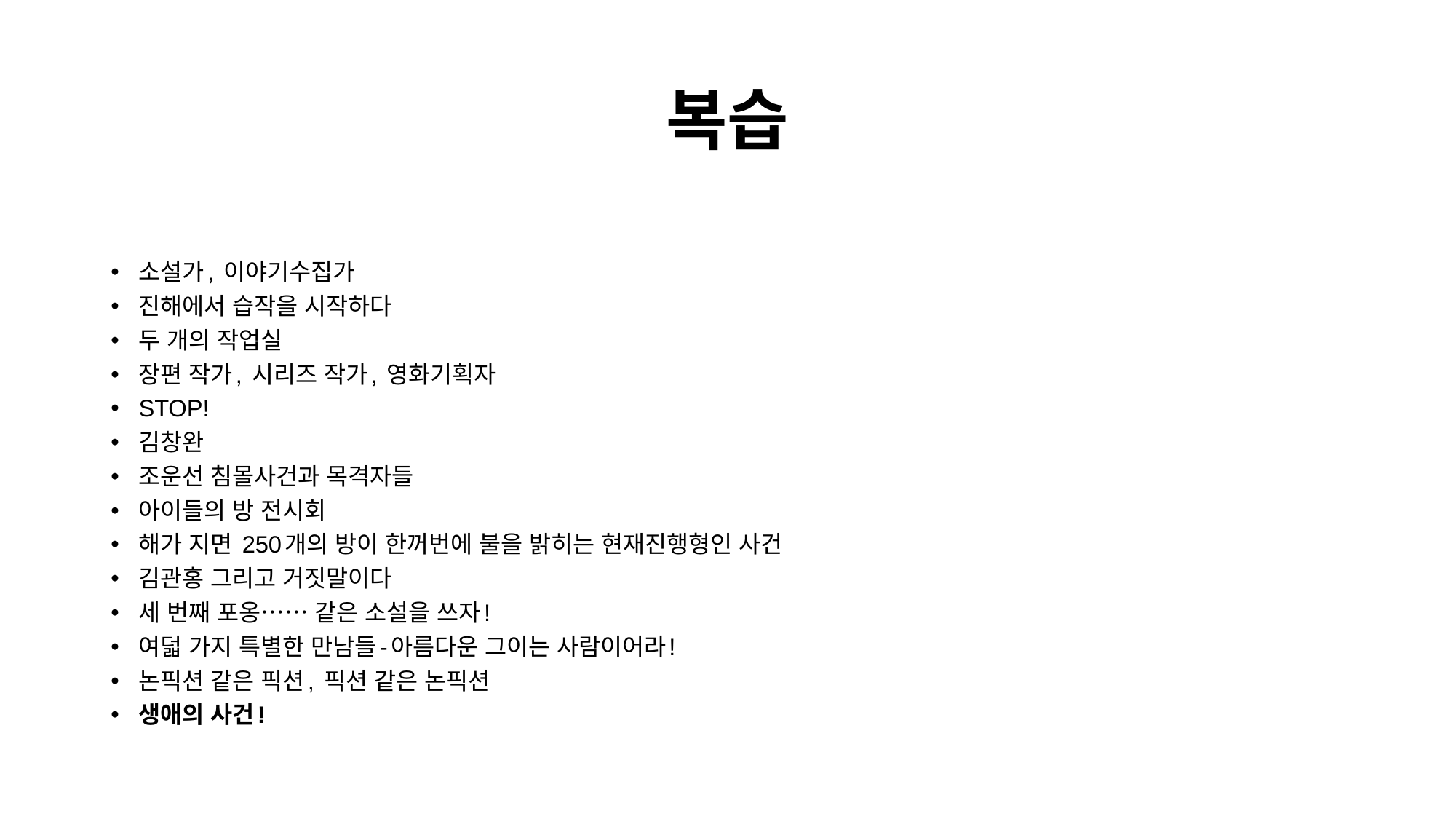

# 복습

소설가, 이야기수집가
진해에서 습작을 시작하다
두 개의 작업실
장편 작가, 시리즈 작가, 영화기획자
STOP!
김창완
조운선 침몰사건과 목격자들
아이들의 방 전시회
해가 지면 250개의 방이 한꺼번에 불을 밝히는 현재진행형인 사건
김관홍 그리고 거짓말이다
세 번째 포옹…… 같은 소설을 쓰자!
여덟 가지 특별한 만남들-아름다운 그이는 사람이어라!
논픽션 같은 픽션, 픽션 같은 논픽션
생애의 사건!